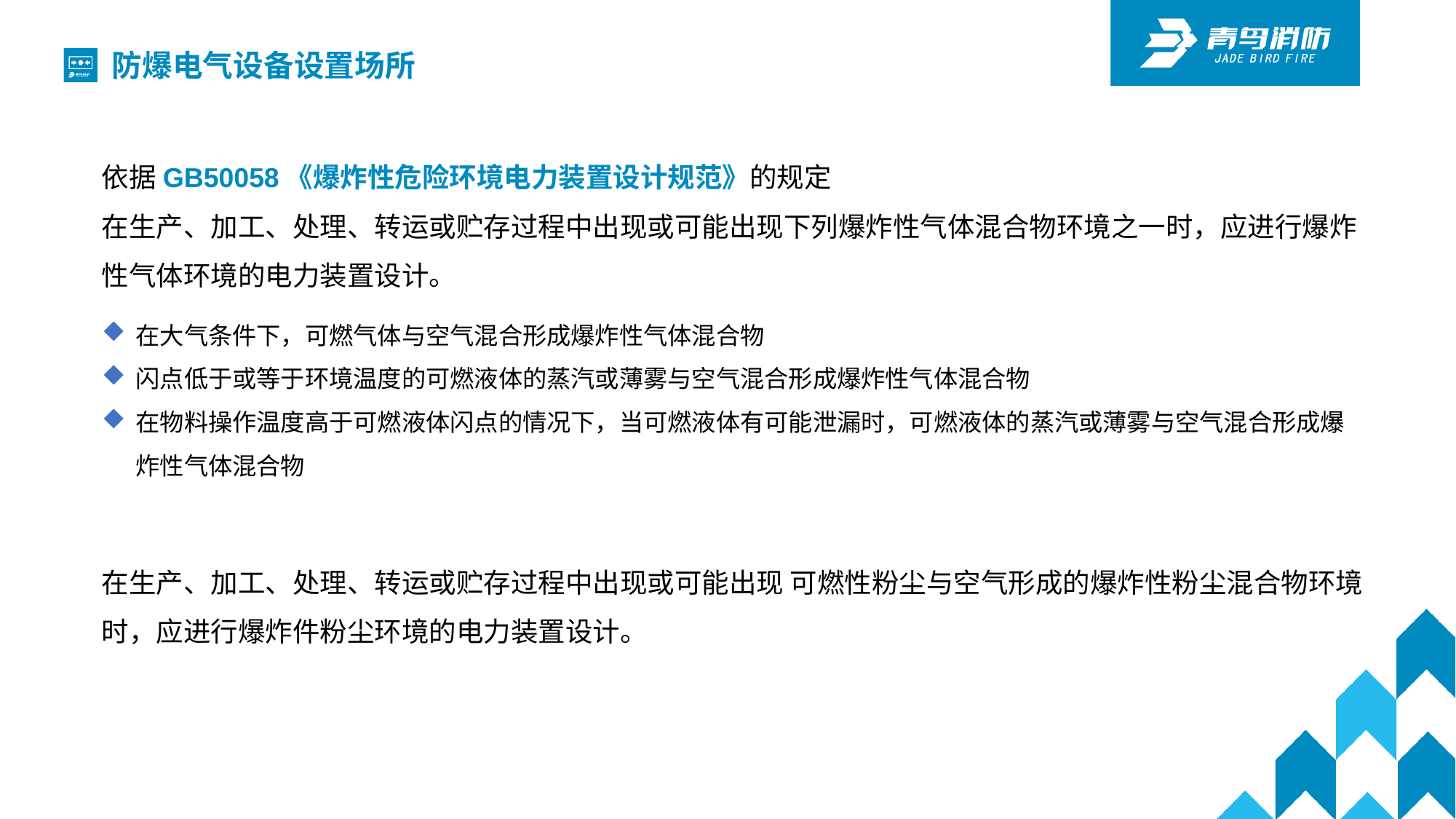

防爆电气设备设置场所
依据GB50058《爆炸性危险环境电力装置设计规范》的规定
在生产、加工、处理、转运或贮存过程中出现或可能出现下列爆炸性气体混合物环境之一时，应进行爆炸性气体环境的电力装置设计。
在大气条件下，可燃气体与空气混合形成爆炸性气体混合物
闪点低于或等于环境温度的可燃液体的蒸汽或薄雾与空气混合形成爆炸性气体混合物
在物料操作温度高于可燃液体闪点的情况下，当可燃液体有可能泄漏时，可燃液体的蒸汽或薄雾与空气混合形成爆炸性气体混合物
在生产、加工、处理、转运或贮存过程中出现或可能出现 可燃性粉尘与空气形成的爆炸性粉尘混合物环境时，应进行爆炸件粉尘环境的电力装置设计。